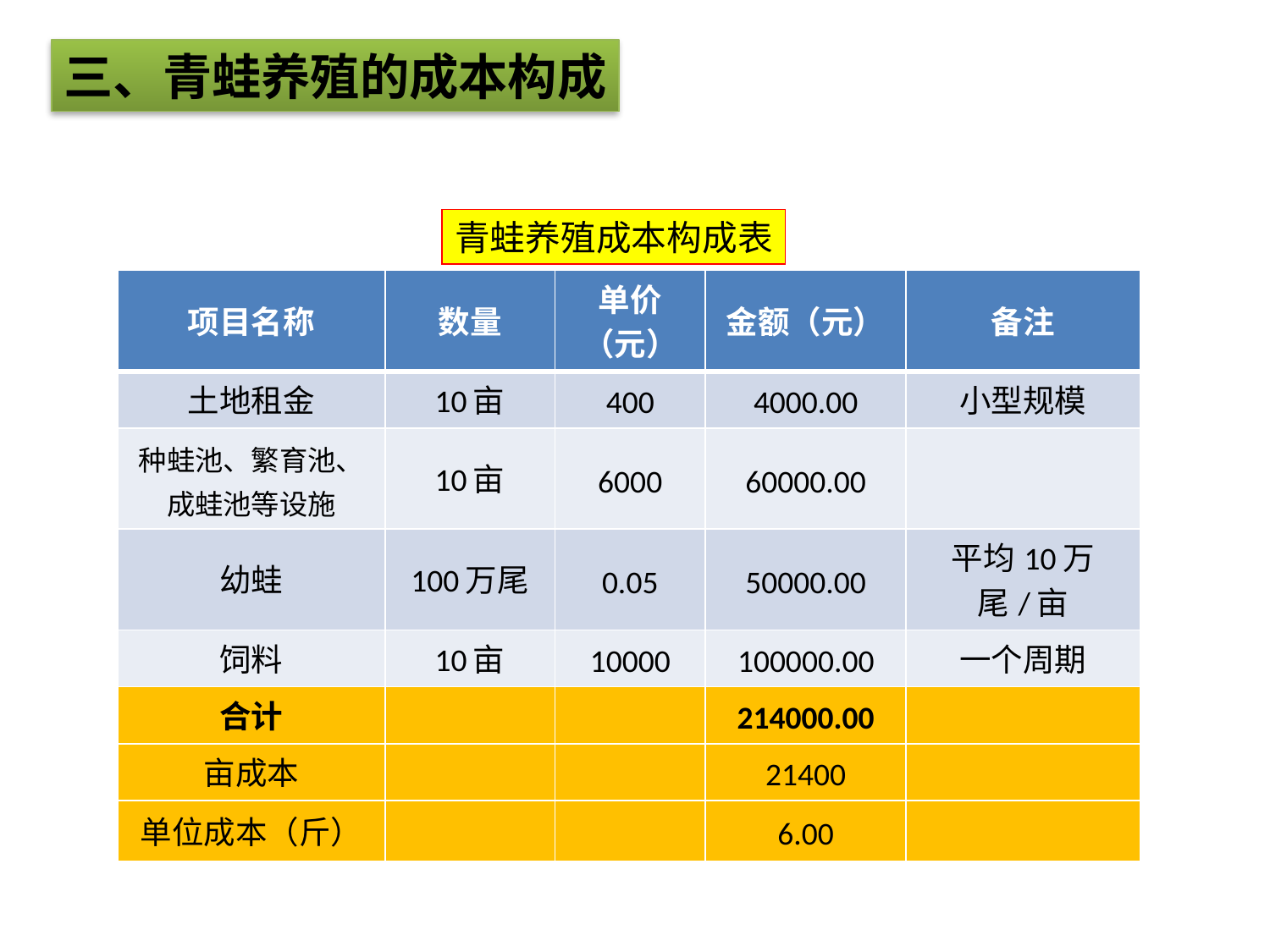

三、青蛙养殖的成本构成
青蛙养殖成本构成表
| 项目名称 | 数量 | 单价（元） | 金额（元） | 备注 |
| --- | --- | --- | --- | --- |
| 土地租金 | 10亩 | 400 | 4000.00 | 小型规模 |
| 种蛙池、繁育池、成蛙池等设施 | 10亩 | 6000 | 60000.00 |  |
| 幼蛙 | 100万尾 | 0.05 | 50000.00 | 平均10万尾/亩 |
| 饲料 | 10亩 | 10000 | 100000.00 | 一个周期 |
| 合计 |  |  | 214000.00 |  |
| 亩成本 |  |  | 21400 |  |
| 单位成本（斤） |  |  | 6.00 |  |
点击添加文本
点击添加文本
点击添加文本
点击添加文本